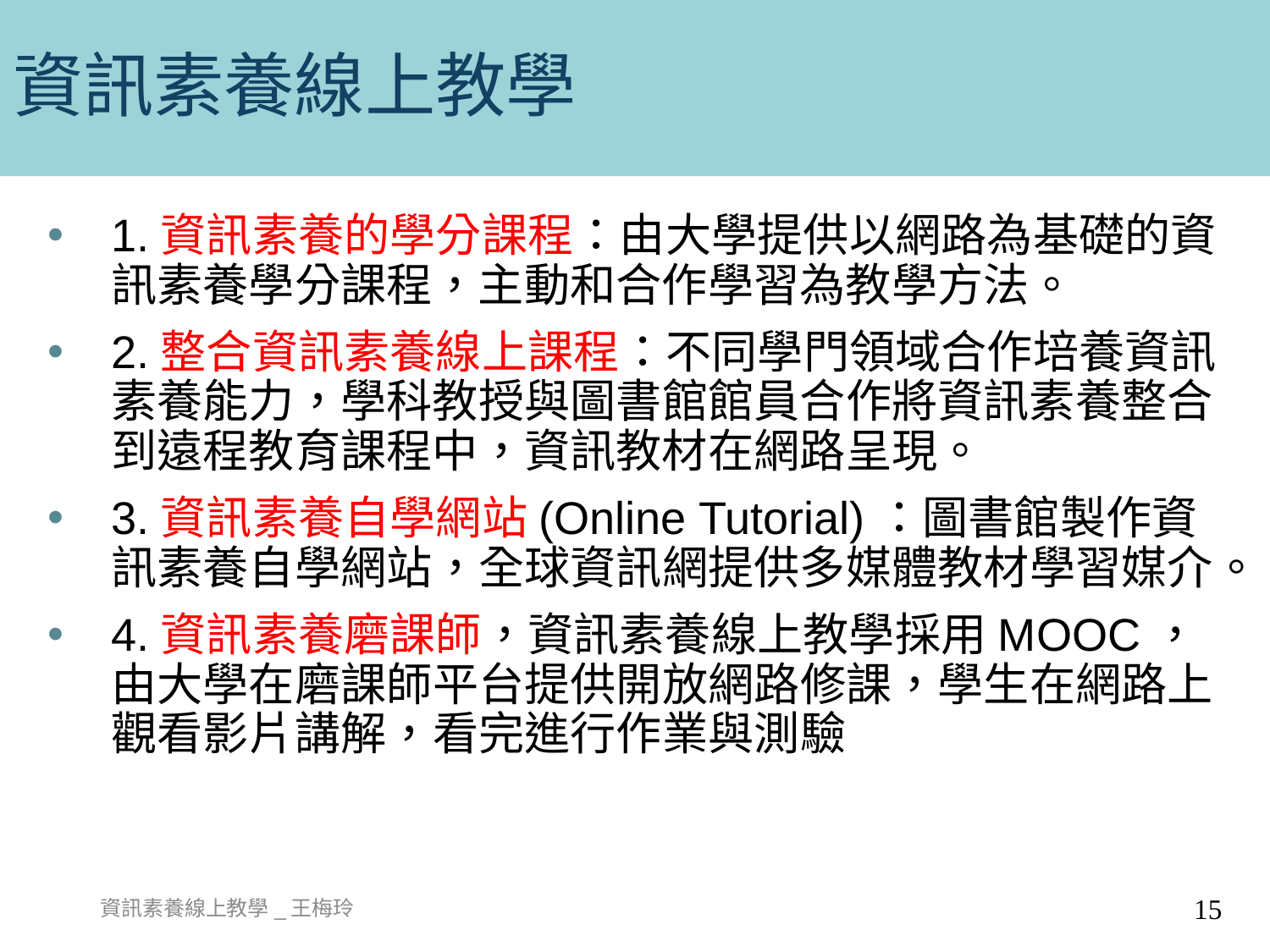

# 資訊素養線上教學
1.資訊素養的學分課程：由大學提供以網路為基礎的資訊素養學分課程，主動和合作學習為教學方法。
2.整合資訊素養線上課程：不同學門領域合作培養資訊素養能力，學科教授與圖書館館員合作將資訊素養整合到遠程教育課程中，資訊教材在網路呈現。
3.資訊素養自學網站(Online Tutorial)：圖書館製作資訊素養自學網站，全球資訊網提供多媒體教材學習媒介。
4.資訊素養磨課師，資訊素養線上教學採用MOOC，由大學在磨課師平台提供開放網路修課，學生在網路上觀看影片講解，看完進行作業與測驗
資訊素養線上教學_王梅玲
15